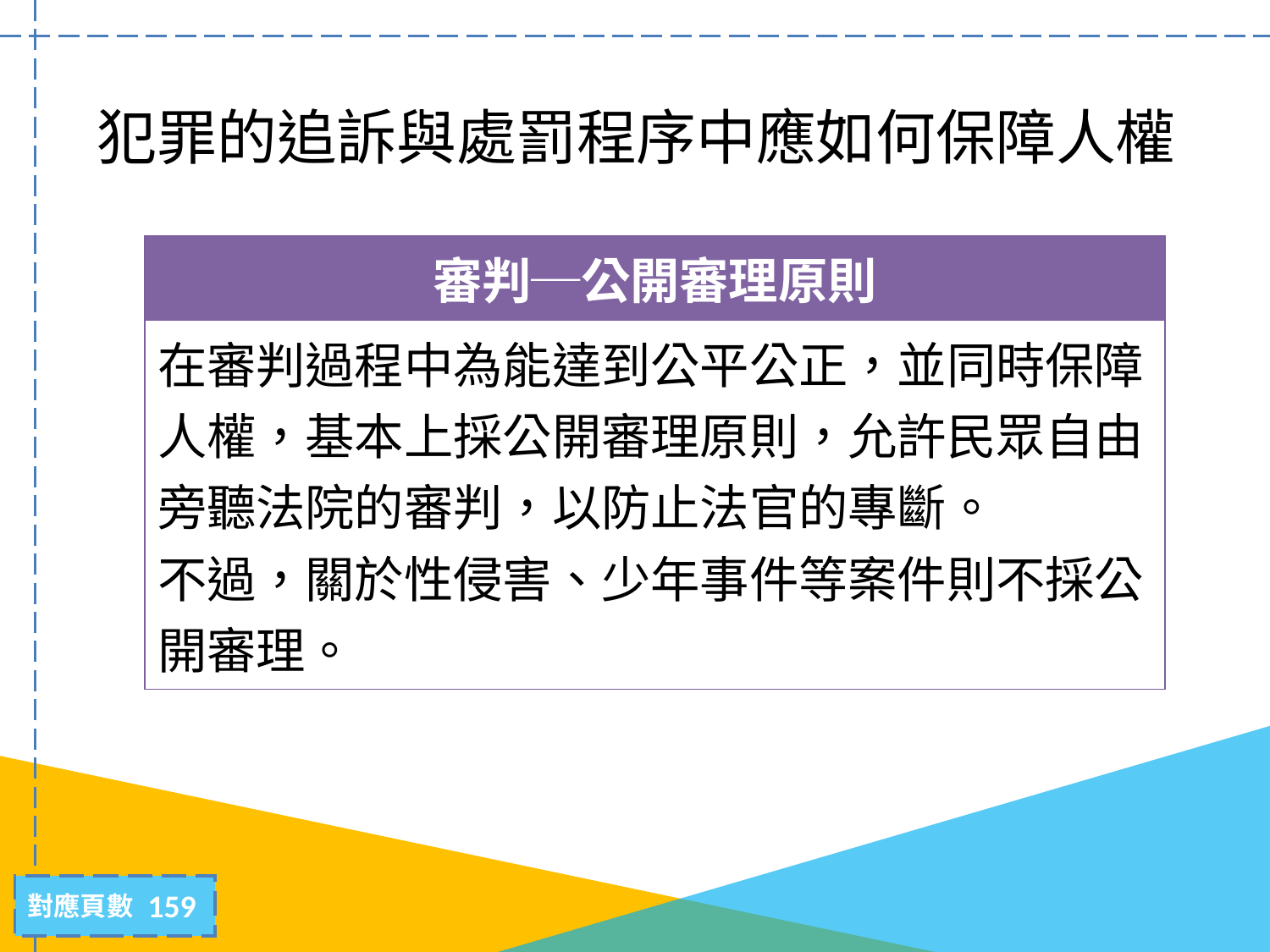

# 犯罪的追訴與處罰程序中應如何保障人權
| 審判─公開審理原則 |
| --- |
| 在審判過程中為能達到公平公正，並同時保障人權，基本上採公開審理原則，允許民眾自由旁聽法院的審判，以防止法官的專斷。 不過，關於性侵害、少年事件等案件則不採公開審理。 |
159